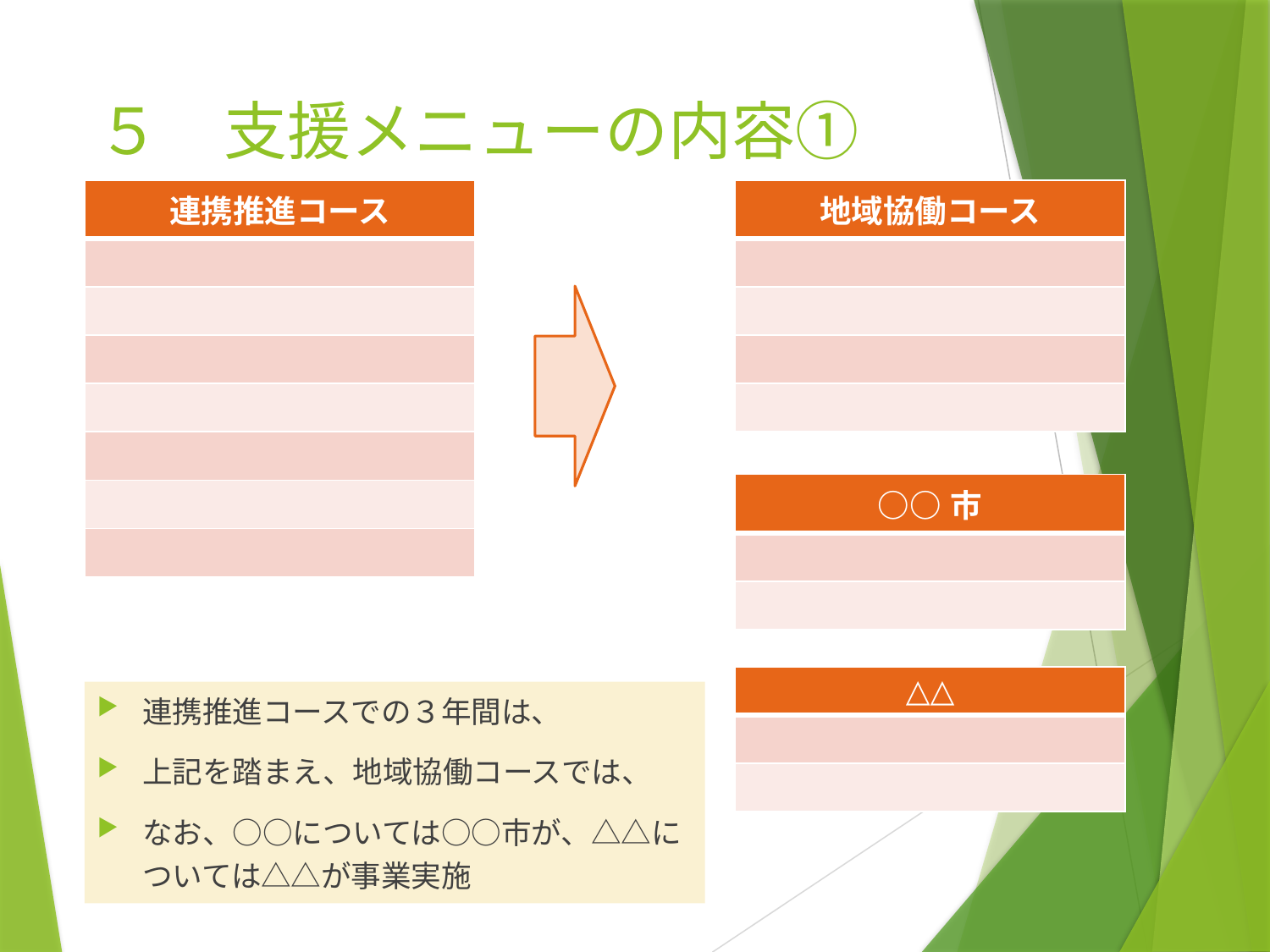

# ５　支援メニューの内容①
| 連携推進コース |
| --- |
|  |
|  |
|  |
|  |
|  |
|  |
|  |
| 地域協働コース |
| --- |
|  |
|  |
|  |
|  |

| ○○市 |
| --- |
|  |
|  |
| △△ |
| --- |
|  |
|  |
連携推進コースでの３年間は、
上記を踏まえ、地域協働コースでは、
なお、○○については○○市が、△△については△△が事業実施